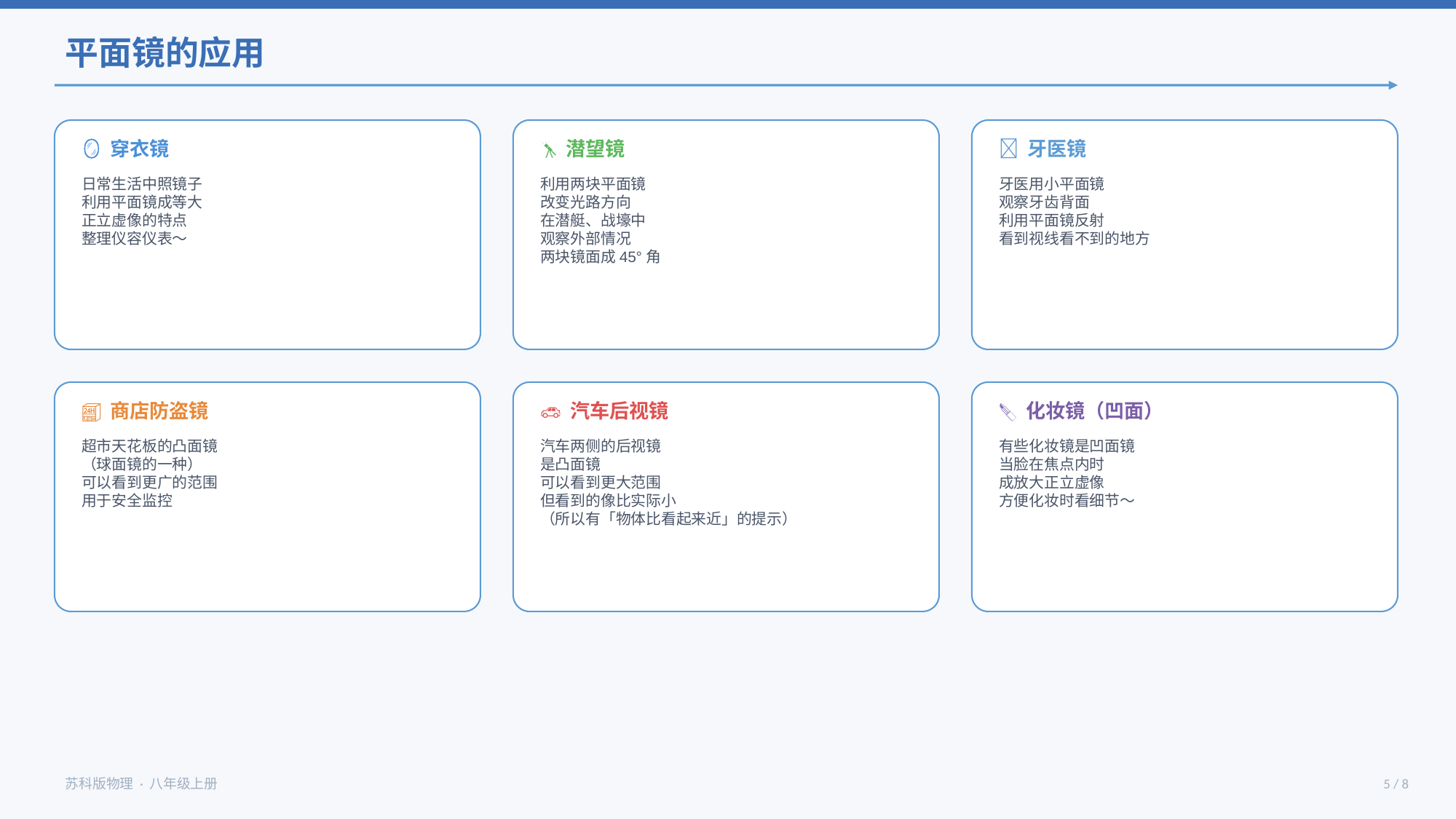

平面镜的应用

🪞 穿衣镜
🔭 潜望镜
🦷 牙医镜
日常生活中照镜子
利用平面镜成等大
正立虚像的特点
整理仪容仪表～
利用两块平面镜
改变光路方向
在潜艇、战壕中
观察外部情况
两块镜面成45°角
牙医用小平面镜
观察牙齿背面
利用平面镜反射
看到视线看不到的地方

🏪 商店防盗镜
🚗 汽车后视镜
💄 化妆镜（凹面）
超市天花板的凸面镜
（球面镜的一种）
可以看到更广的范围
用于安全监控
汽车两侧的后视镜
是凸面镜
可以看到更大范围
但看到的像比实际小
（所以有「物体比看起来近」的提示）
有些化妆镜是凹面镜
当脸在焦点内时
成放大正立虚像
方便化妆时看细节～
苏科版物理 · 八年级上册
5 / 8